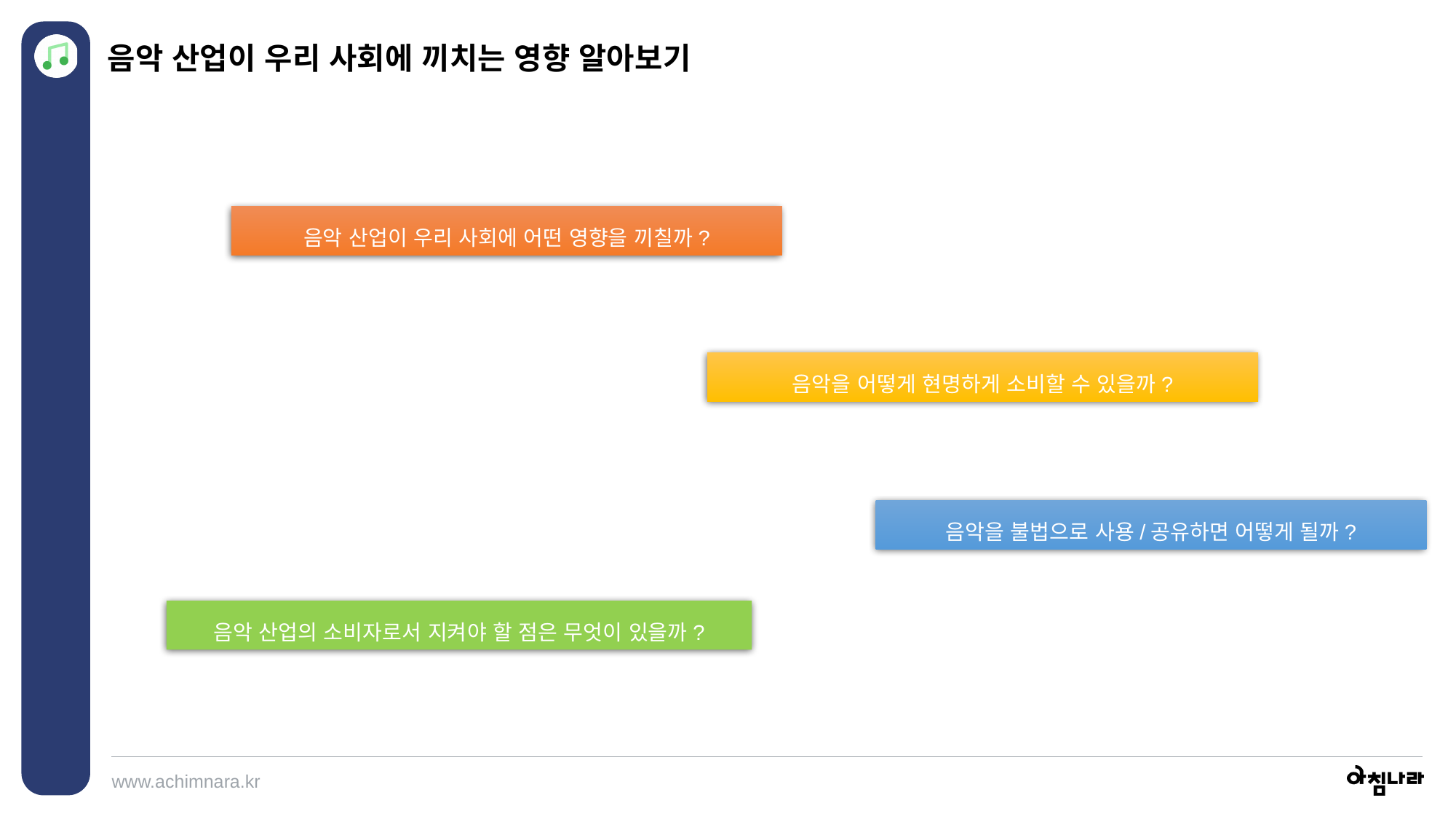

음악 산업이 우리 사회에 끼치는 영향 알아보기
음악 산업이 우리 사회에 어떤 영향을 끼칠까?
음악을 어떻게 현명하게 소비할 수 있을까?
음악을 불법으로 사용/공유하면 어떻게 될까?
음악 산업의 소비자로서 지켜야 할 점은 무엇이 있을까?